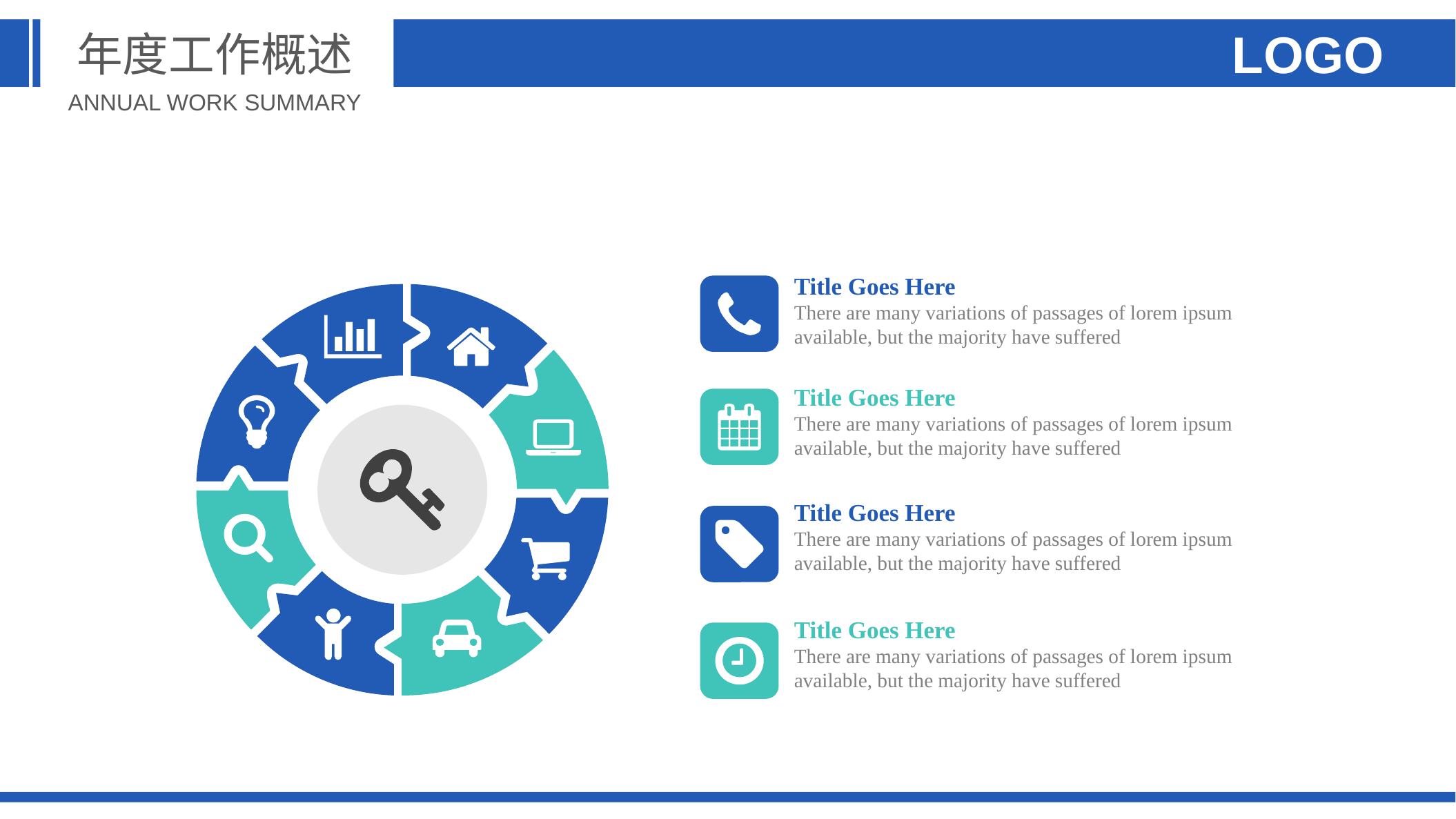

年度工作概述
LOGO
ANNUAL WORK SUMMARY
Title Goes Here
There are many variations of passages of lorem ipsum available, but the majority have suffered

Title Goes Here
There are many variations of passages of lorem ipsum available, but the majority have suffered

Title Goes Here
There are many variations of passages of lorem ipsum available, but the majority have suffered

Title Goes Here
There are many variations of passages of lorem ipsum available, but the majority have suffered